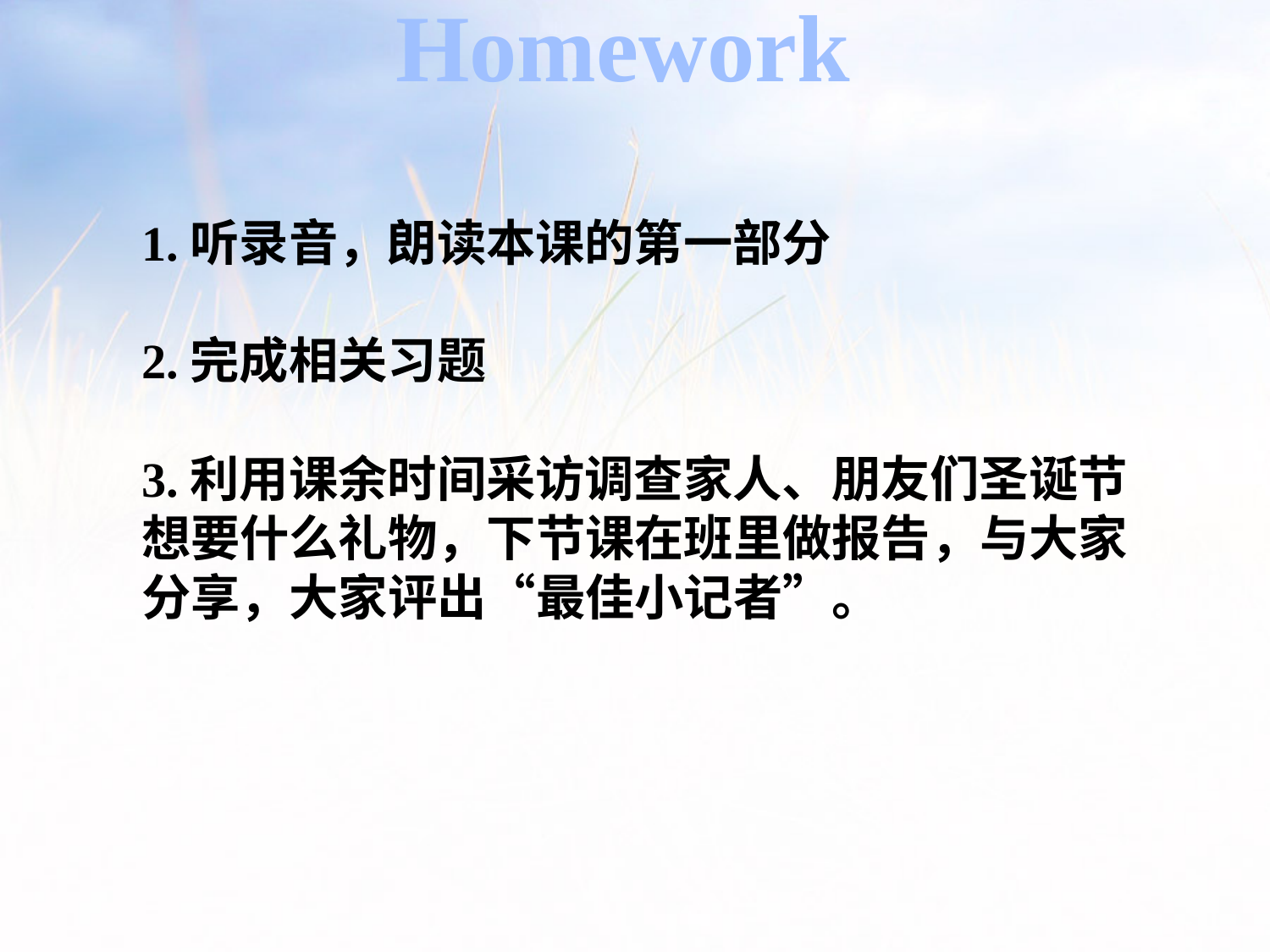

Homework
1.听录音，朗读本课的第一部分

2.完成相关习题

3.利用课余时间采访调查家人、朋友们圣诞节想要什么礼物，下节课在班里做报告，与大家分享，大家评出“最佳小记者”。